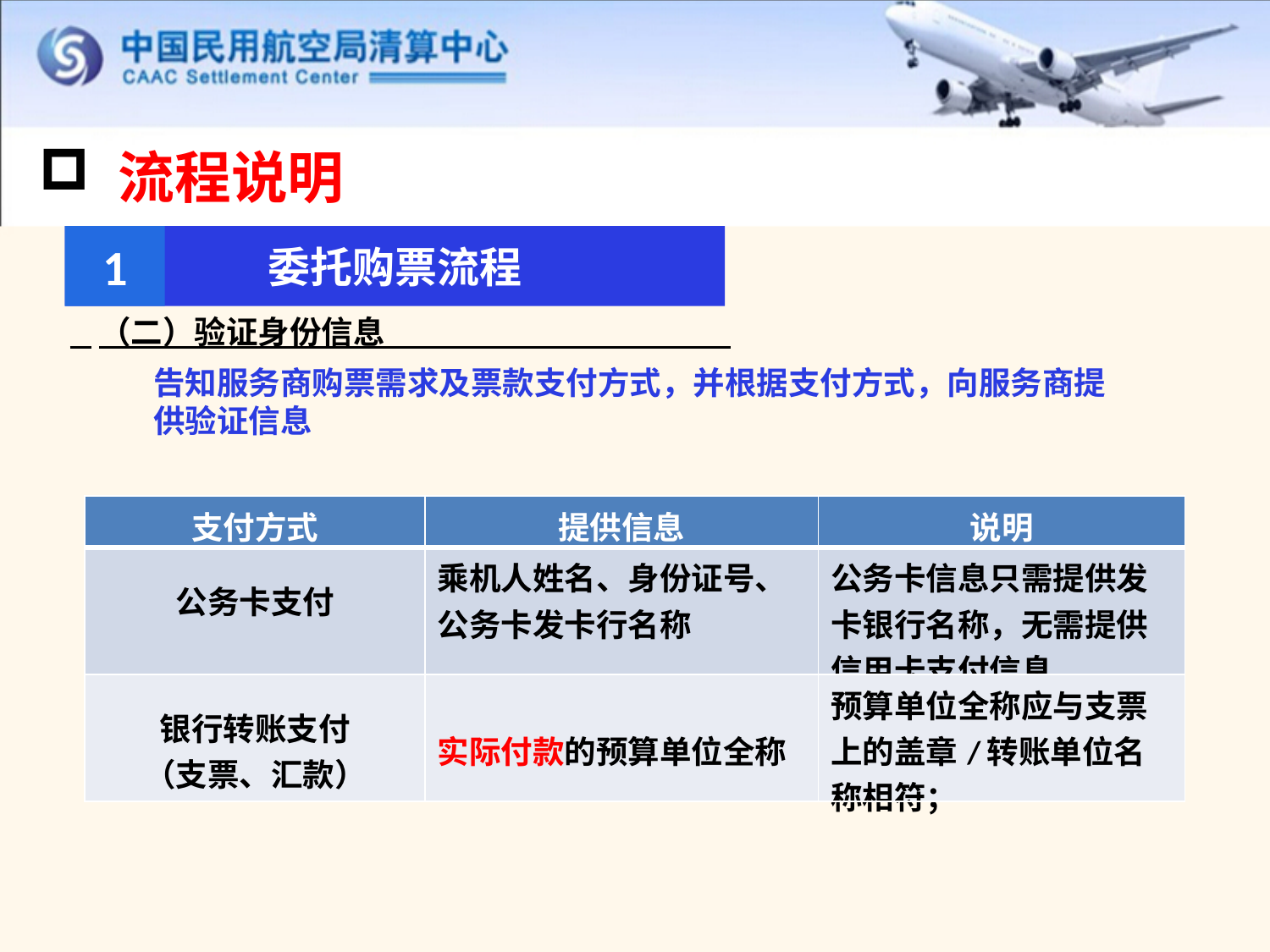

流程说明
委托购票流程
1
   （二）验证身份信息
告知服务商购票需求及票款支付方式，并根据支付方式，向服务商提供验证信息
| 支付方式 | 提供信息 | 说明 |
| --- | --- | --- |
| 公务卡支付 | 乘机人姓名、身份证号、公务卡发卡行名称 | 公务卡信息只需提供发卡银行名称，无需提供信用卡支付信息 |
| 银行转账支付 （支票、汇款） | 实际付款的预算单位全称 | 预算单位全称应与支票上的盖章/转账单位名称相符； |